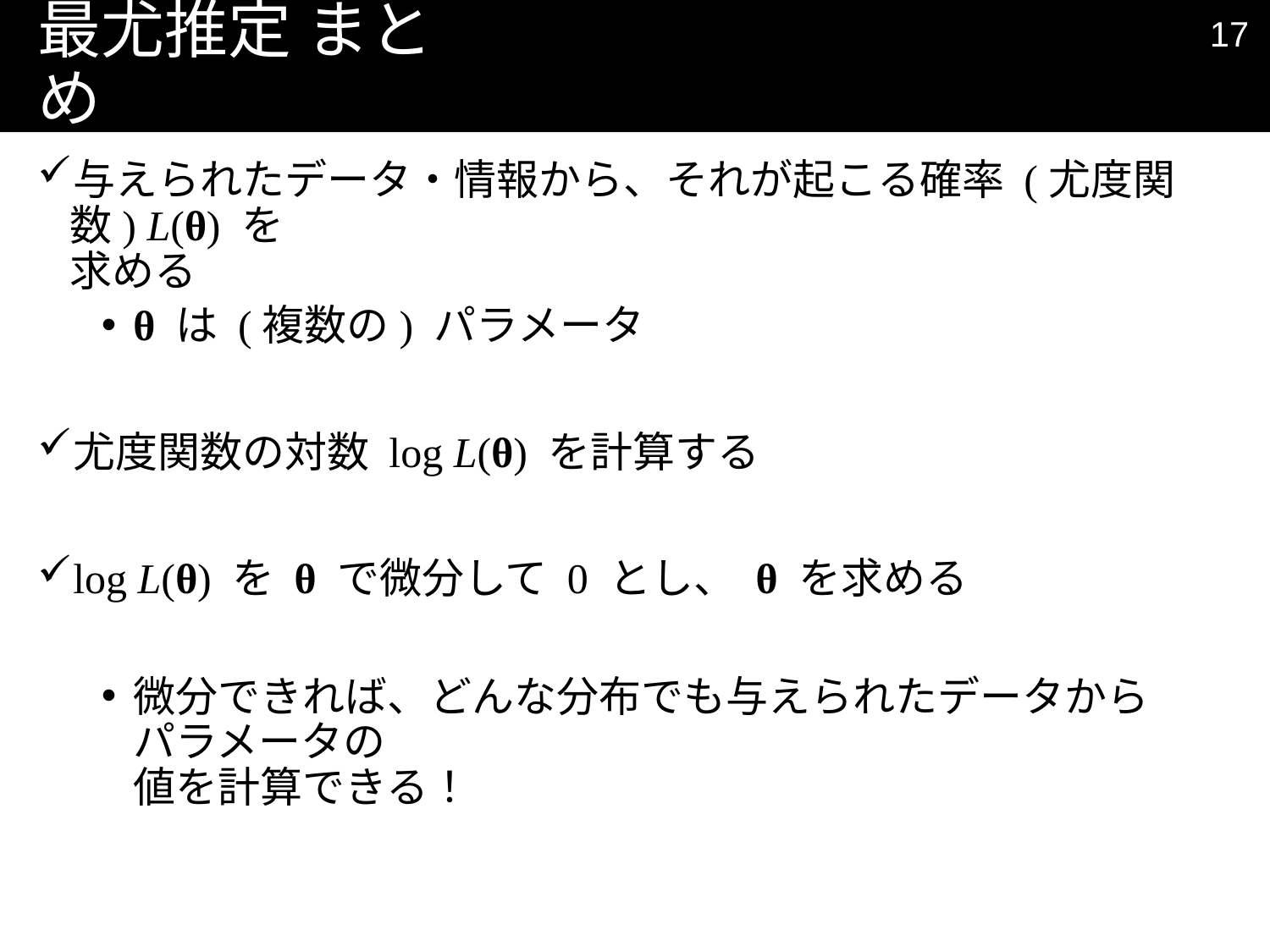

17
# 最尤推定 まとめ
与えられたデータ・情報から、それが起こる確率 (尤度関数) L(θ) を
求める
θ は (複数の) パラメータ

尤度関数の対数 log L(θ) を計算する

log L(θ) を θ で微分して 0 とし、 θ を求める

微分できれば、どんな分布でも与えられたデータからパラメータの
値を計算できる！